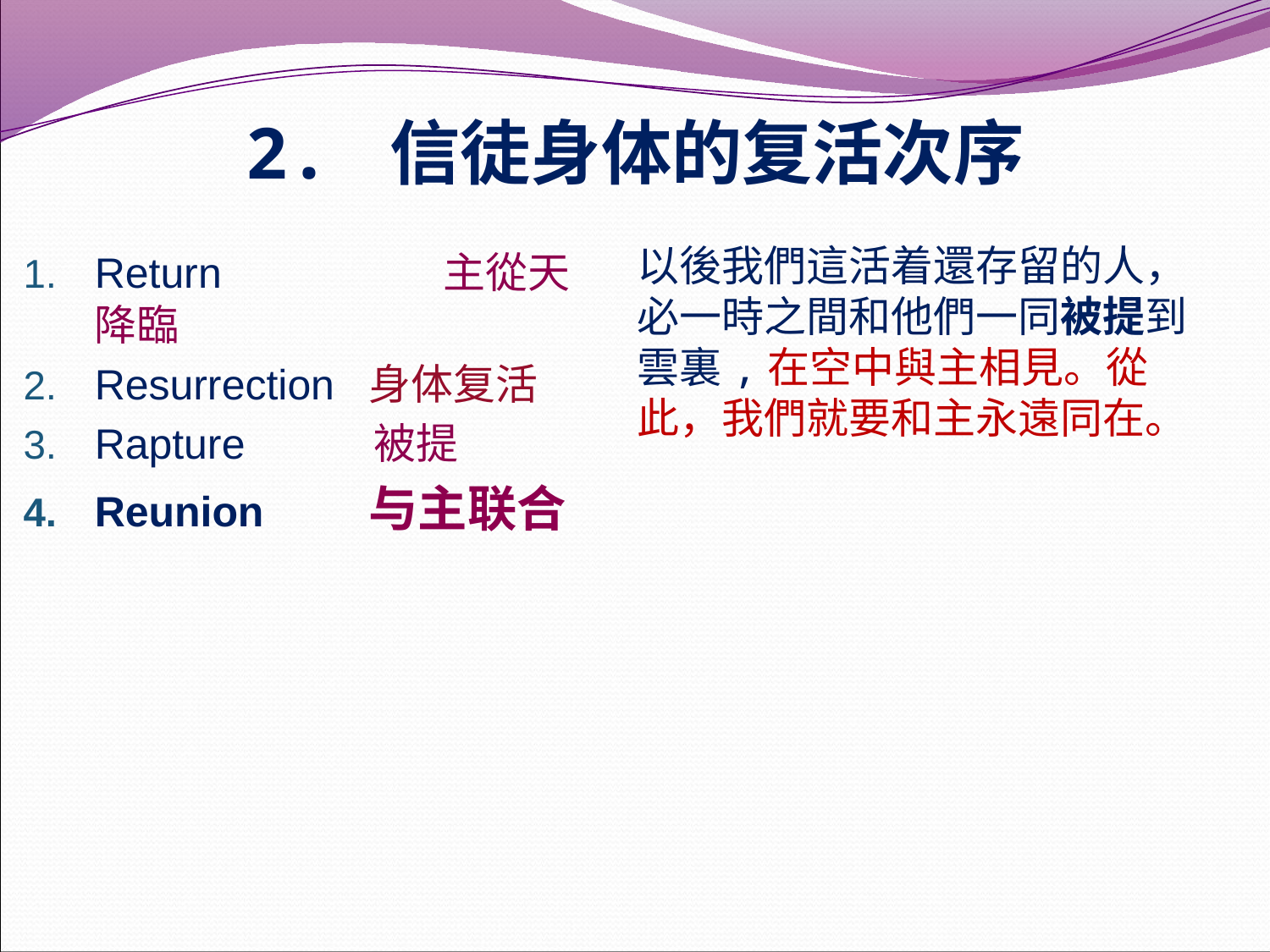

# 2. 信徒身体的复活次序
Return 	      主從天降臨
Resurrection  身体复活
Rapture          被提
Reunion        与主联合
以後我們這活着還存留的人， 必一時之間和他們一同被提到雲裏,在空中與主相見。從此，我們就要和主永遠同在。